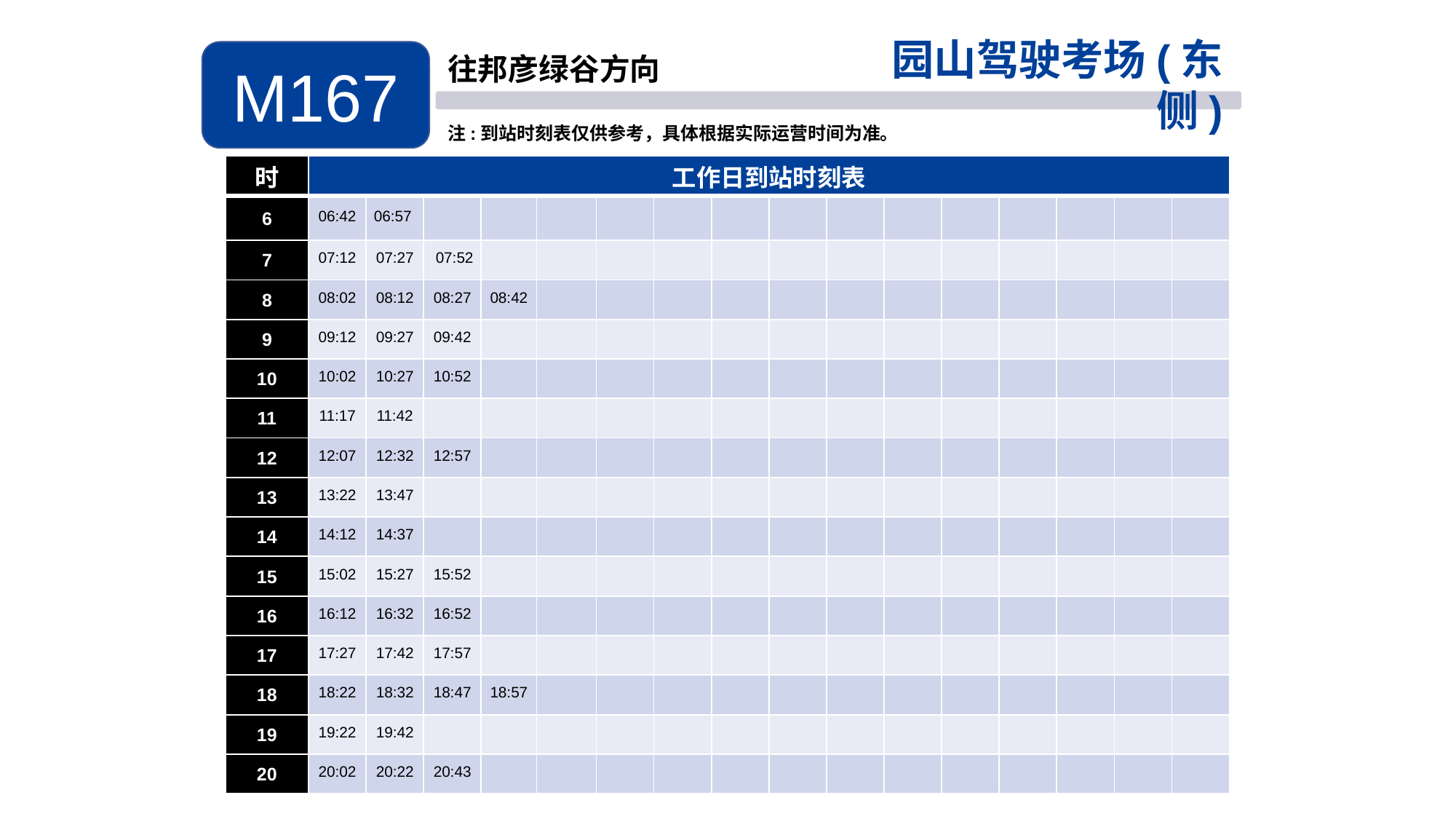

园山驾驶考场(东侧)
M167
往邦彦绿谷方向

注:到站时刻表仅供参考，具体根据实际运营时间为准。
| 时 | 工作日到站时刻表 |  |  |  |  |  |  |  |  |  |  |  |  |  |  |  |
| --- | --- | --- | --- | --- | --- | --- | --- | --- | --- | --- | --- | --- | --- | --- | --- | --- |
| 6 | 06:42 | 06:57 |  |  |  |  |  |  |  |  |  |  |  |  |  |  |
| 7 | 07:12 | 07:27 | 07:52 |  |  |  |  |  |  |  |  |  |  |  |  |  |
| 8 | 08:02 | 08:12 | 08:27 | 08:42 |  |  |  |  |  |  |  |  |  |  |  |  |
| 9 | 09:12 | 09:27 | 09:42 |  |  |  |  |  |  |  |  |  |  |  |  |  |
| 10 | 10:02 | 10:27 | 10:52 |  |  |  |  |  |  |  |  |  |  |  |  |  |
| 11 | 11:17 | 11:42 |  |  |  |  |  |  |  |  |  |  |  |  |  |  |
| 12 | 12:07 | 12:32 | 12:57 |  |  |  |  |  |  |  |  |  |  |  |  |  |
| 13 | 13:22 | 13:47 |  |  |  |  |  |  |  |  |  |  |  |  |  |  |
| 14 | 14:12 | 14:37 |  |  |  |  |  |  |  |  |  |  |  |  |  |  |
| 15 | 15:02 | 15:27 | 15:52 |  |  |  |  |  |  |  |  |  |  |  |  |  |
| 16 | 16:12 | 16:32 | 16:52 |  |  |  |  |  |  |  |  |  |  |  |  |  |
| 17 | 17:27 | 17:42 | 17:57 |  |  |  |  |  |  |  |  |  |  |  |  |  |
| 18 | 18:22 | 18:32 | 18:47 | 18:57 |  |  |  |  |  |  |  |  |  |  |  |  |
| 19 | 19:22 | 19:42 |  |  |  |  |  |  |  |  |  |  |  |  |  |  |
| 20 | 20:02 | 20:22 | 20:43 |  |  |  |  |  |  |  |  |  |  |  |  |  |